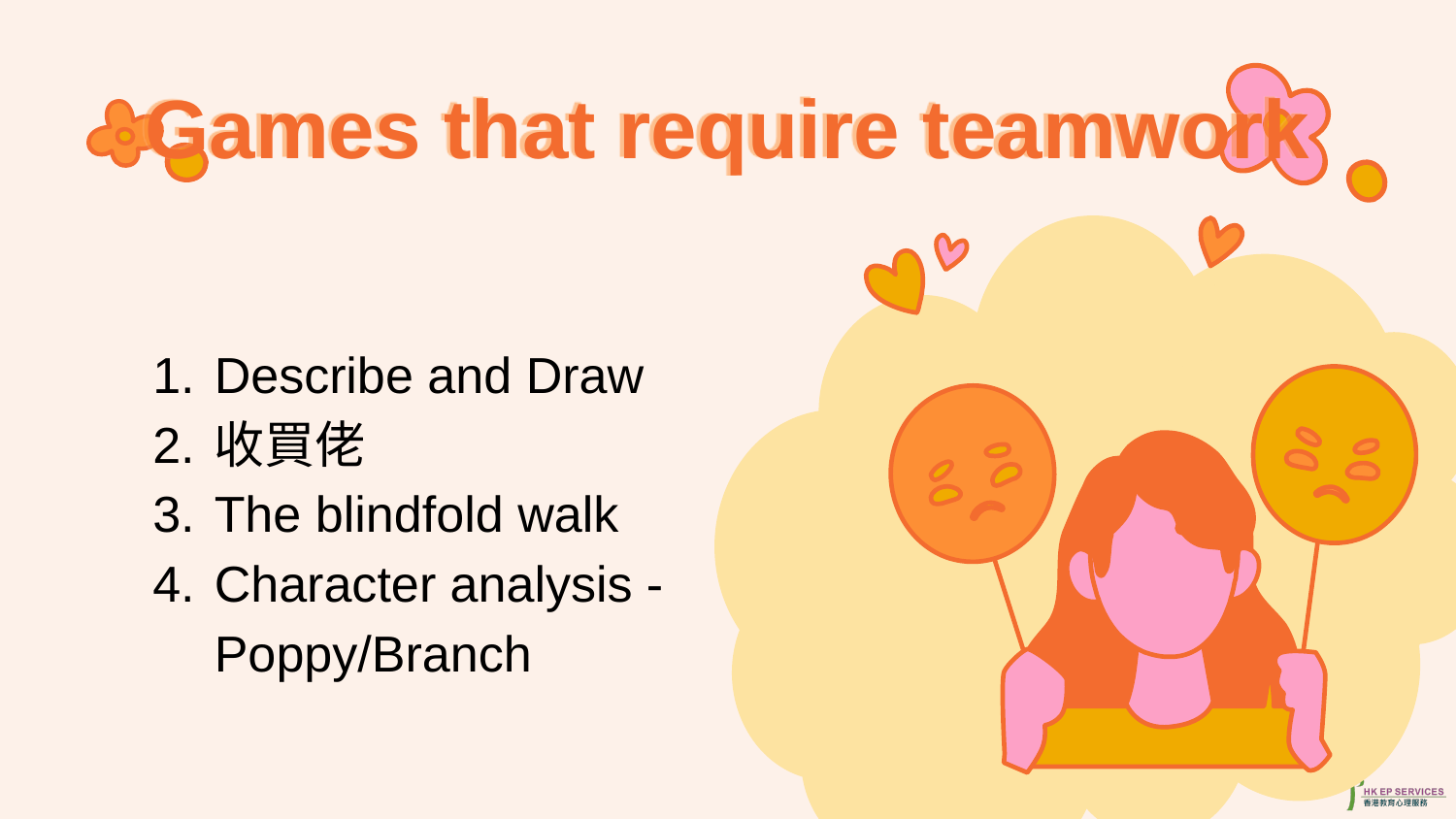

# Games that require teamwork

Describe and Draw
收買佬
The blindfold walk
Character analysis - Poppy/Branch